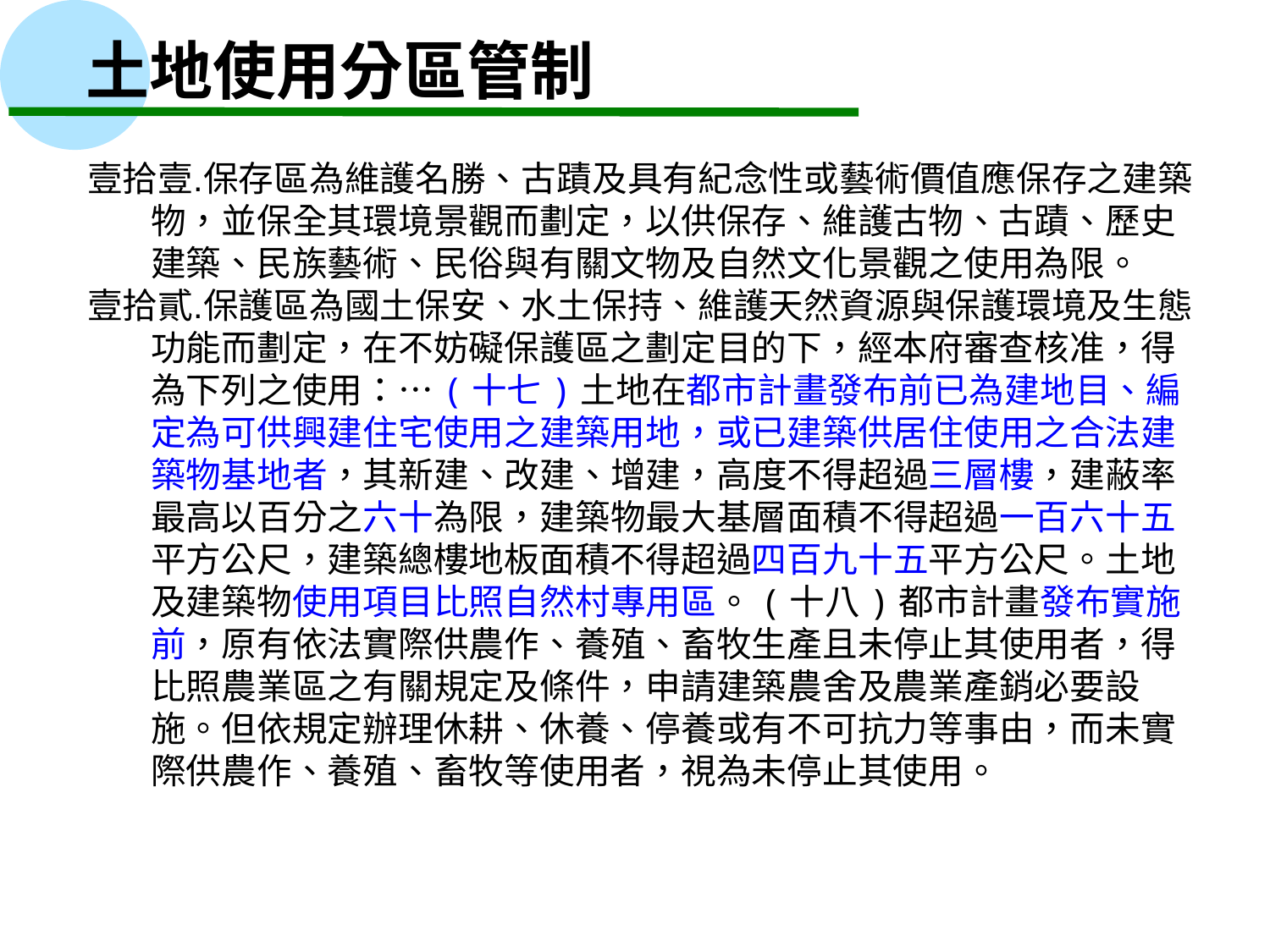

土地使用分區管制

保存區為維護名勝、古蹟及具有紀念性或藝術價值應保存之建築物，並保全其環境景觀而劃定，以供保存、維護古物、古蹟、歷史建築、民族藝術、民俗與有關文物及自然文化景觀之使用為限。
保護區為國土保安、水土保持、維護天然資源與保護環境及生態功能而劃定，在不妨礙保護區之劃定目的下，經本府審查核准，得為下列之使用：…(十七)土地在都市計畫發布前已為建地目、編定為可供興建住宅使用之建築用地，或已建築供居住使用之合法建築物基地者，其新建、改建、增建，高度不得超過三層樓，建蔽率最高以百分之六十為限，建築物最大基層面積不得超過一百六十五平方公尺，建築總樓地板面積不得超過四百九十五平方公尺。土地及建築物使用項目比照自然村專用區。(十八)都市計畫發布實施前，原有依法實際供農作、養殖、畜牧生產且未停止其使用者，得比照農業區之有關規定及條件，申請建築農舍及農業產銷必要設施。但依規定辦理休耕、休養、停養或有不可抗力等事由，而未實際供農作、養殖、畜牧等使用者，視為未停止其使用。